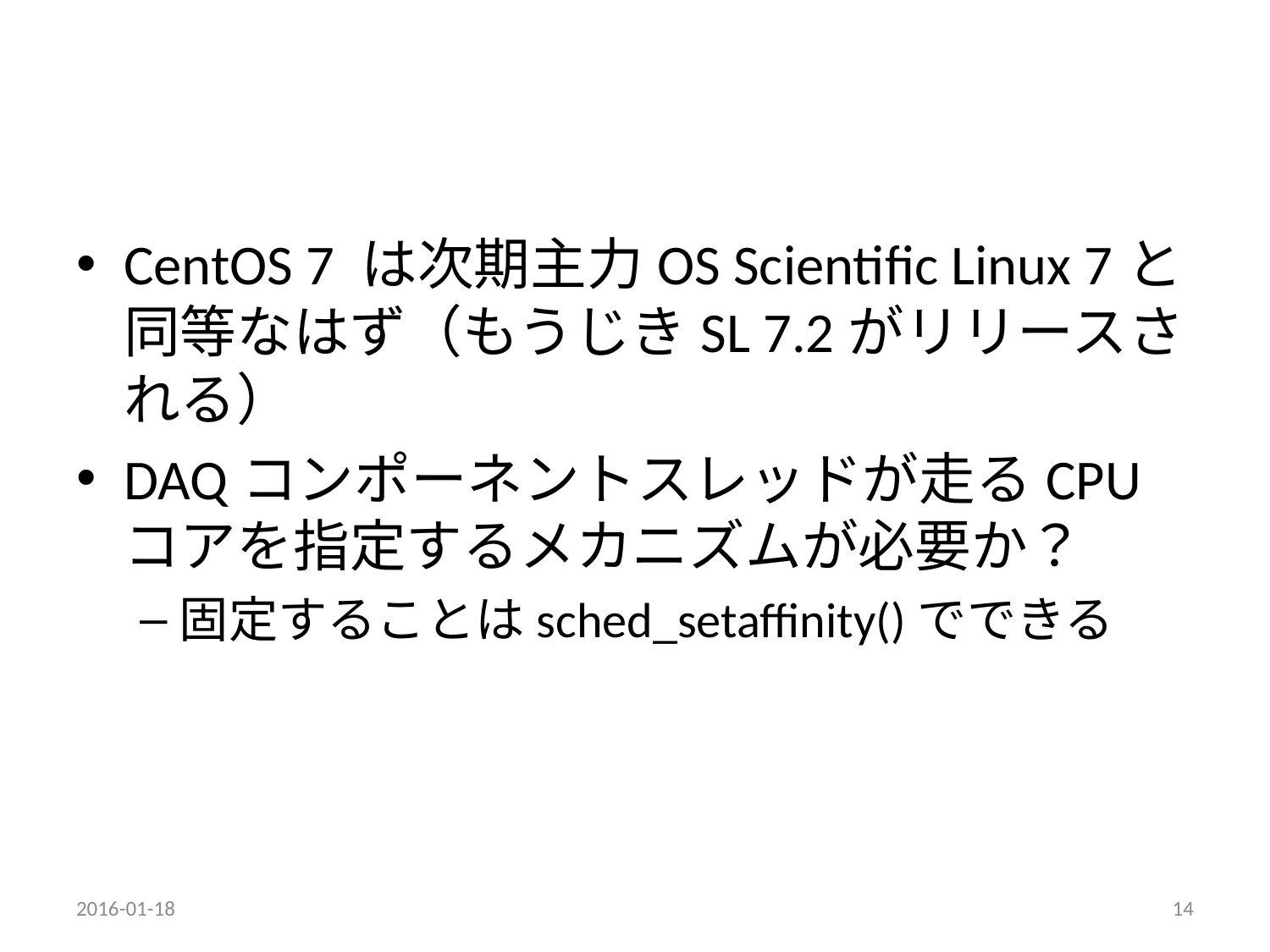

#
CentOS 7 は次期主力OS Scientific Linux 7と同等なはず（もうじきSL 7.2がリリースされる）
DAQコンポーネントスレッドが走るCPUコアを指定するメカニズムが必要か？
固定することはsched_setaffinity()でできる
2016-01-18
14